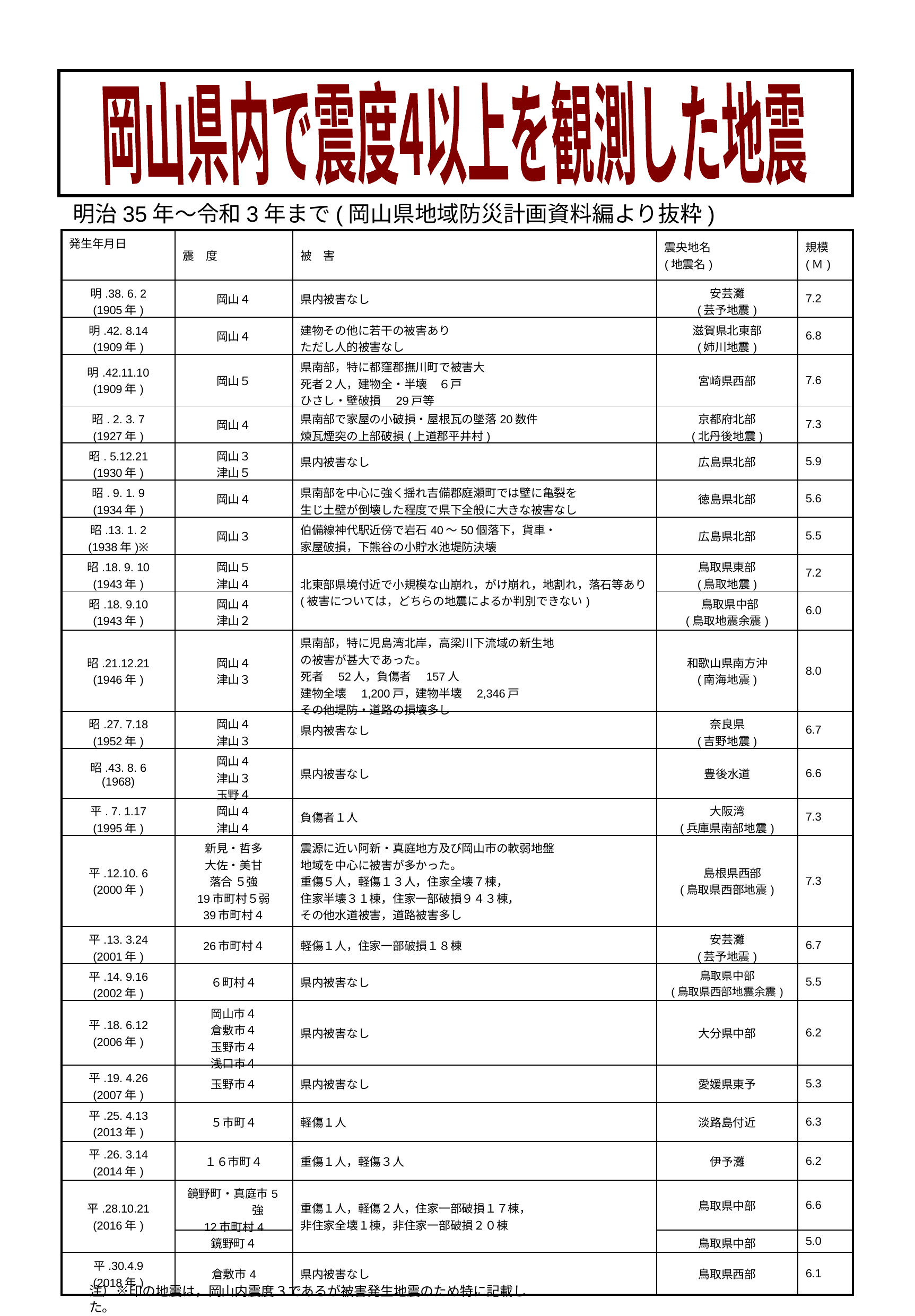

岡山県内で震度4以上を観測した地震
明治35年～令和3年まで(岡山県地域防災計画資料編より抜粋)
| 発生年月日 | 震　度 | 被　害 | 震央地名 (地震名) | 規模 (Ｍ) |
| --- | --- | --- | --- | --- |
| 明.38. 6. 2 (1905年) | 岡山４ | 県内被害なし | 安芸灘 (芸予地震) | 7.2 |
| 明.42. 8.14 (1909年) | 岡山４ | 建物その他に若干の被害あり ただし人的被害なし | 滋賀県北東部 (姉川地震) | 6.8 |
| 明.42.11.10 (1909年) | 岡山５ | 県南部，特に都窪郡撫川町で被害大 死者２人，建物全・半壊　６戸 ひさし・壁破損　29戸等 | 宮崎県西部 | 7.6 |
| 昭. 2. 3. 7 (1927年) | 岡山４ | 県南部で家屋の小破損・屋根瓦の墜落20数件 煉瓦煙突の上部破損(上道郡平井村) | 京都府北部 (北丹後地震) | 7.3 |
| 昭. 5.12.21 (1930年) | 岡山３ 津山５ | 県内被害なし | 広島県北部 | 5.9 |
| 昭. 9. 1. 9 (1934年) | 岡山４ | 県南部を中心に強く揺れ吉備郡庭瀬町では壁に亀裂を 生じ土壁が倒壊した程度で県下全般に大きな被害なし | 徳島県北部 | 5.6 |
| 昭.13. 1. 2 (1938年)※ | 岡山３ | 伯備線神代駅近傍で岩石40～50個落下，貨車・ 家屋破損，下熊谷の小貯水池堤防決壊 | 広島県北部 | 5.5 |
| 昭.18. 9. 10 (1943年) | 岡山５ 津山４ | 北東部県境付近で小規模な山崩れ，がけ崩れ，地割れ，落石等あり(被害については，どちらの地震によるか判別できない) | 鳥取県東部 (鳥取地震) | 7.2 |
| 昭.18. 9.10 (1943年) | 岡山４ 津山２ |  | 鳥取県中部 (鳥取地震余震) | 6.0 |
| 昭.21.12.21 (1946年) | 岡山４ 津山３ | 県南部，特に児島湾北岸，高梁川下流域の新生地 の被害が甚大であった。 死者　52人，負傷者　157人 建物全壊　1,200戸，建物半壊　2,346戸 その他堤防・道路の損壊多し | 和歌山県南方沖 (南海地震) | 8.0 |
| 昭.27. 7.18 (1952年) | 岡山４ 津山３ | 県内被害なし | 奈良県 (吉野地震) | 6.7 |
| 昭.43. 8. 6 (1968) | 岡山４ 津山３ 玉野４ | 県内被害なし | 豊後水道 | 6.6 |
| 平. 7. 1.17 (1995年) | 岡山４ 津山４ | 負傷者１人 | 大阪湾 (兵庫県南部地震) | 7.3 |
| 平.12.10. 6 (2000年) | 新見・哲多 大佐・美甘 落合 ５強 19市町村５弱 39市町村４ | 震源に近い阿新・真庭地方及び岡山市の軟弱地盤 地域を中心に被害が多かった。 重傷５人，軽傷１３人，住家全壊７棟， 住家半壊３１棟，住家一部破損９４３棟， その他水道被害，道路被害多し | 島根県西部 (鳥取県西部地震) | 7.3 |
| 平.13. 3.24 (2001年) | 26市町村４ | 軽傷１人，住家一部破損１８棟 | 安芸灘 (芸予地震) | 6.7 |
| 平.14. 9.16 (2002年) | ６町村４ | 県内被害なし | 鳥取県中部 (鳥取県西部地震余震) | 5.5 |
| 平.18. 6.12 (2006年) | 岡山市４ 倉敷市４ 玉野市４ 浅口市４ | 県内被害なし | 大分県中部 | 6.2 |
| 平.19. 4.26 (2007年) | 玉野市４ | 県内被害なし | 愛媛県東予 | 5.3 |
| 平.25. 4.13 (2013年) | ５市町４ | 軽傷１人 | 淡路島付近 | 6.3 |
| 平.26. 3.14 (2014年) | １６市町４ | 重傷１人，軽傷３人 | 伊予灘 | 6.2 |
| 平.28.10.21 (2016年) | 鏡野町・真庭市5強 12市町村4 | 重傷１人，軽傷２人，住家一部破損１７棟， 非住家全壊１棟，非住家一部破損２０棟 | 鳥取県中部 | 6.6 |
|  | 鏡野町４ |  | 鳥取県中部 | 5.0 |
| 平.30.4.9 (2018年) | 倉敷市4 | 県内被害なし | 鳥取県西部 | 6.1 |
注）※印の地震は，岡山内震度３であるが被害発生地震のため特に記載した。